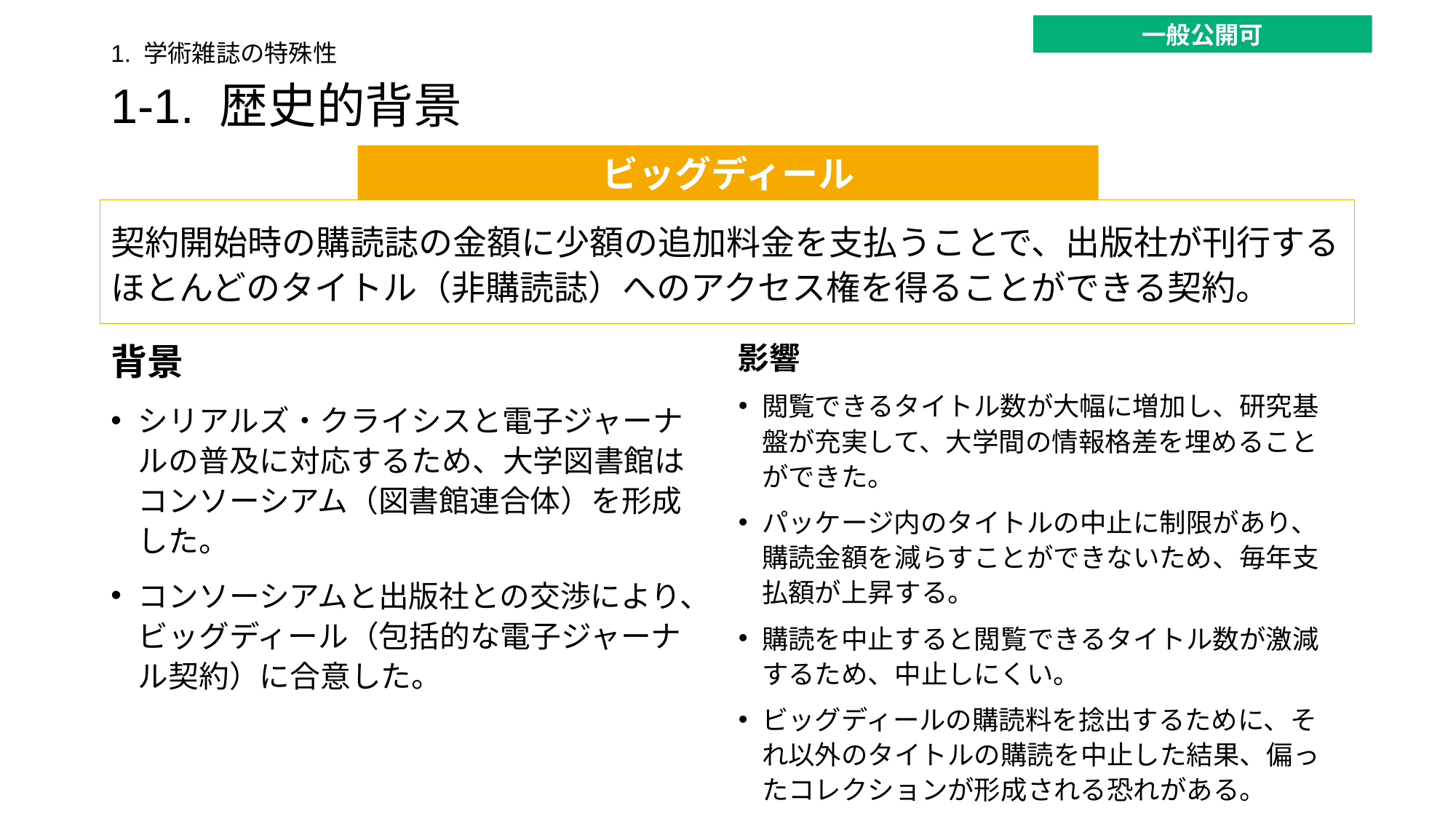

一般公開可
1. 学術雑誌の特殊性
# 1-1. 歴史的背景
ビッグディール
契約開始時の購読誌の金額に少額の追加料金を支払うことで、出版社が刊行するほとんどのタイトル（非購読誌）へのアクセス権を得ることができる契約。
影響
閲覧できるタイトル数が大幅に増加し、研究基盤が充実して、大学間の情報格差を埋めることができた。
パッケージ内のタイトルの中止に制限があり、購読金額を減らすことができないため、毎年支払額が上昇する。
購読を中止すると閲覧できるタイトル数が激減するため、中止しにくい。
ビッグディールの購読料を捻出するために、それ以外のタイトルの購読を中止した結果、偏ったコレクションが形成される恐れがある。
背景
シリアルズ・クライシスと電子ジャーナルの普及に対応するため、大学図書館はコンソーシアム（図書館連合体）を形成した。
コンソーシアムと出版社との交渉により、ビッグディール（包括的な電子ジャーナル契約）に合意した。